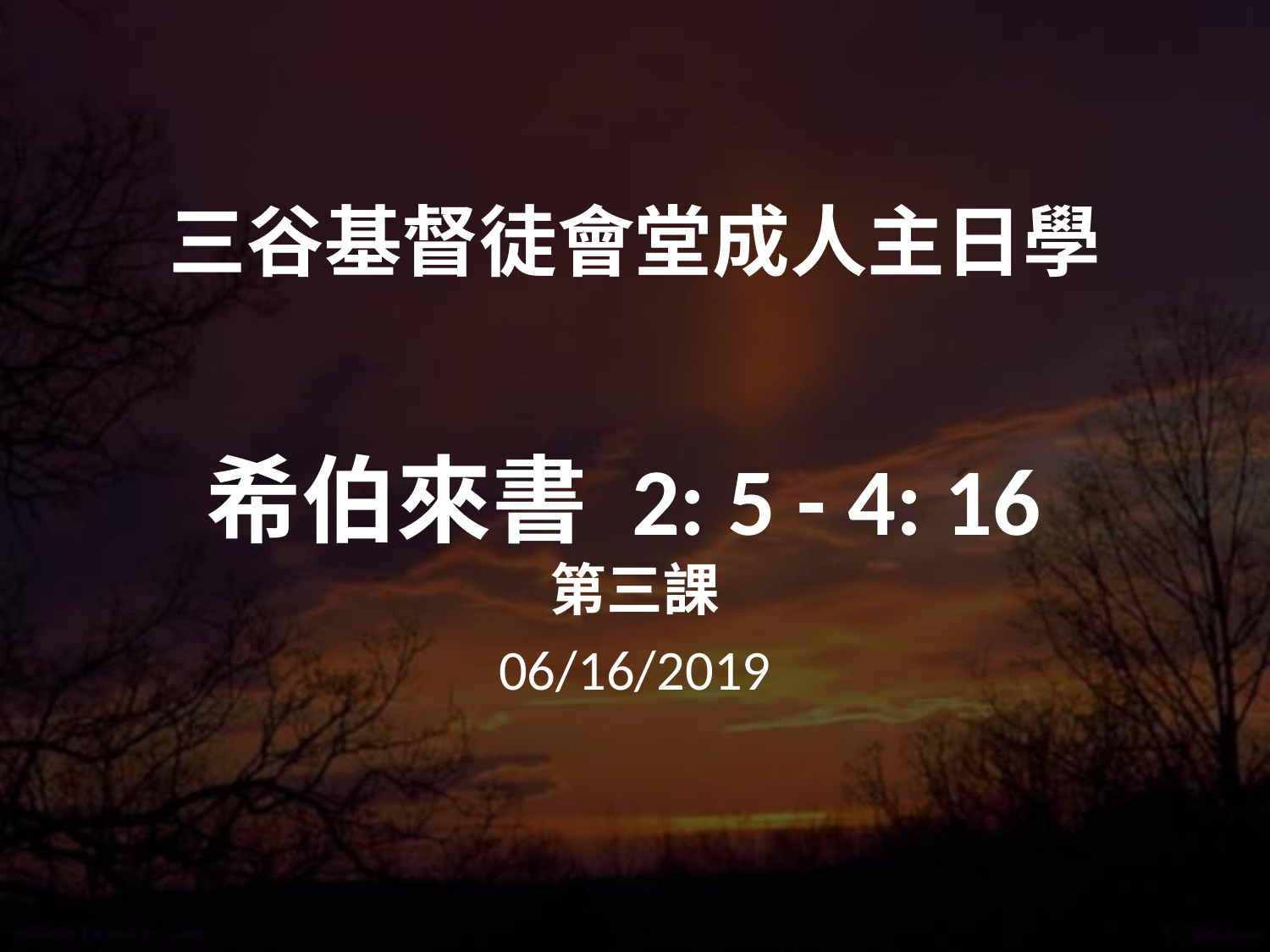

# 三谷基督徒會堂成人主日學
希伯來書 2: 5 - 4: 16第三課
06/16/2019